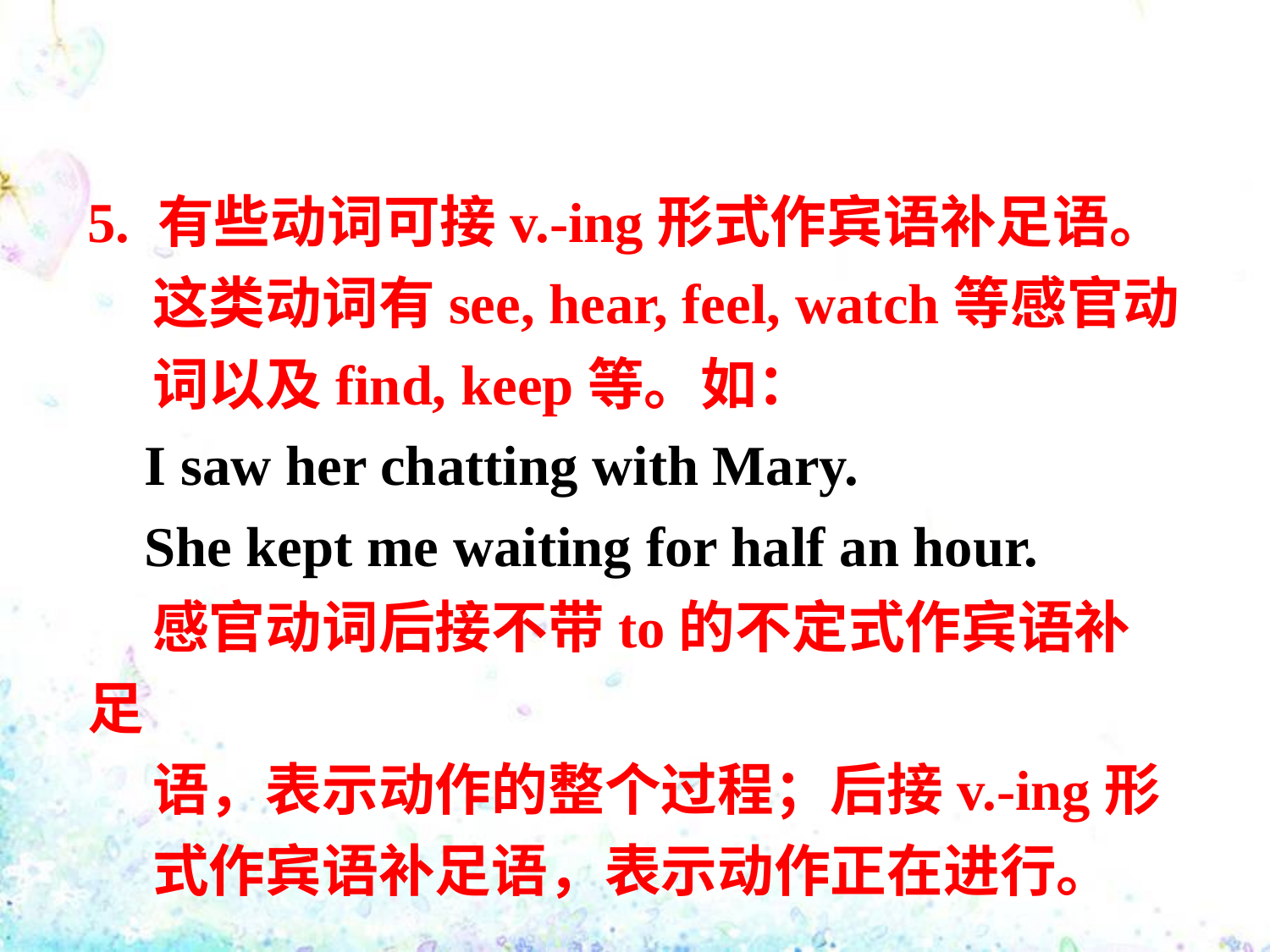

5. 有些动词可接v.-ing形式作宾语补足语。
    这类动词有see, hear, feel, watch等感官动
    词以及find, keep等。如：
    I saw her chatting with Mary.
    She kept me waiting for half an hour.
    感官动词后接不带to的不定式作宾语补足
    语，表示动作的整个过程；后接v.-ing形
    式作宾语补足语，表示动作正在进行。